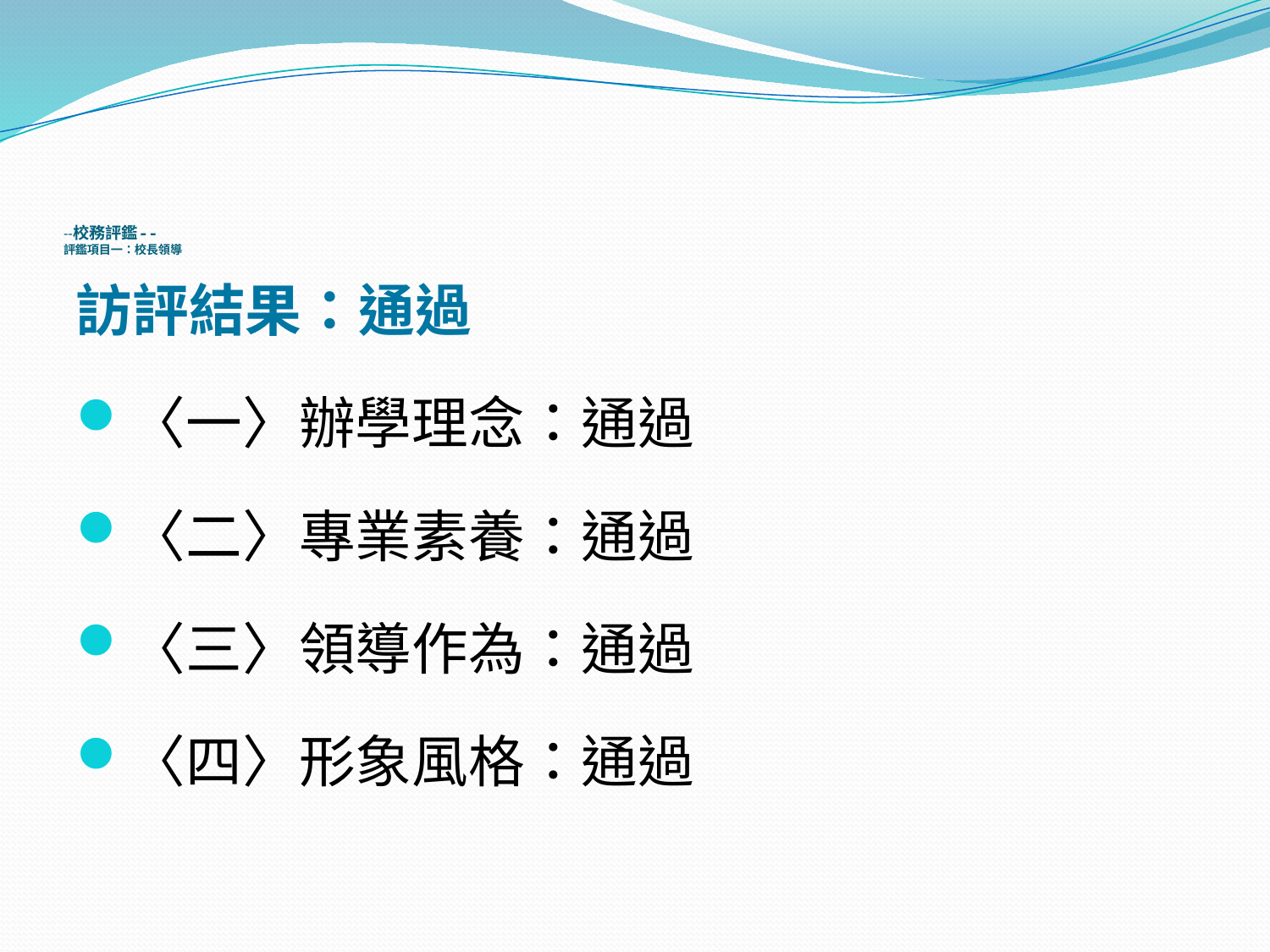

# --校務評鑑-- 評鑑項目一：校長領導
訪評結果：通過
〈一〉辦學理念：通過
〈二〉專業素養：通過
〈三〉領導作為：通過
〈四〉形象風格：通過